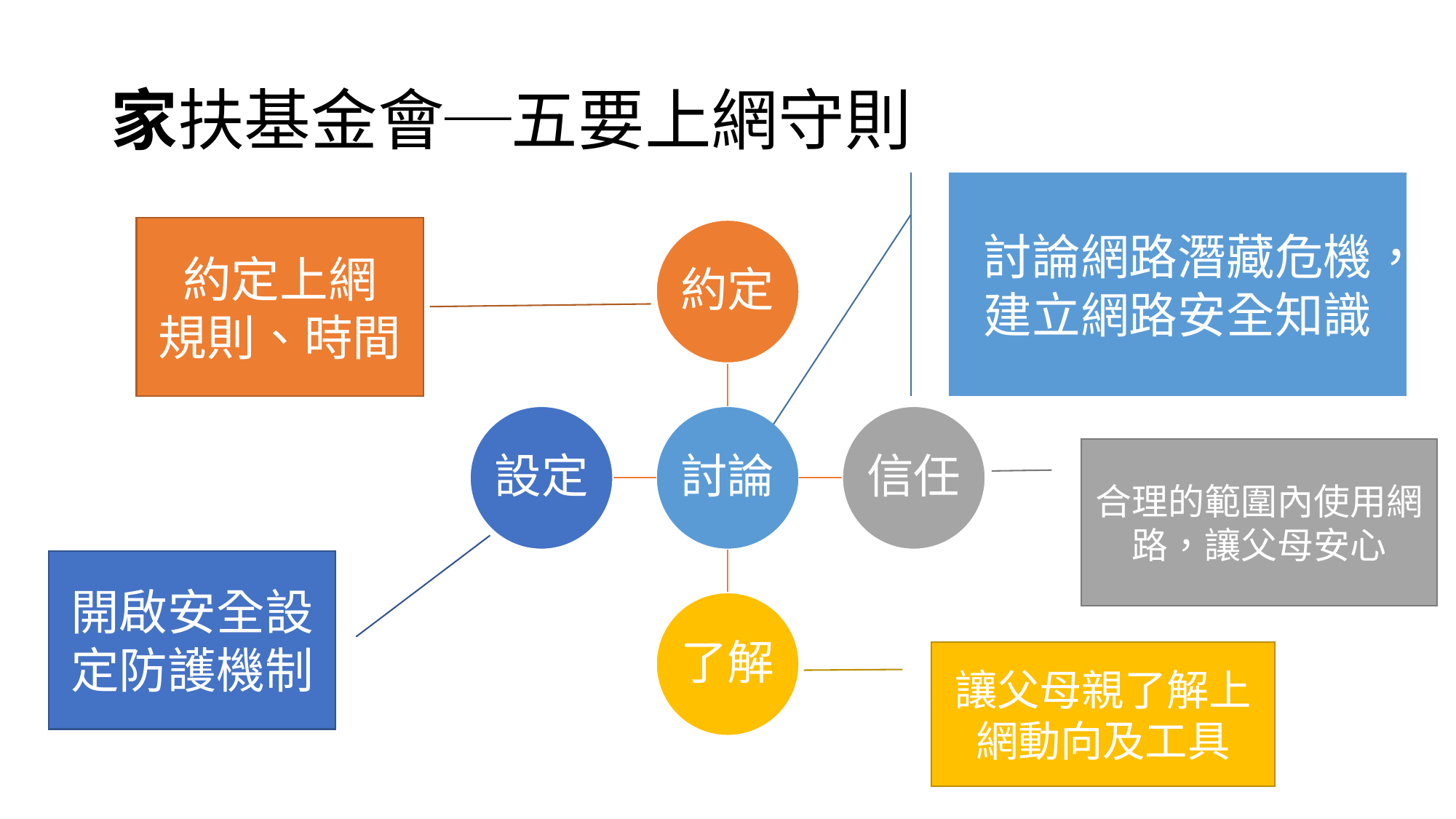

# 家扶基金會─五要上網守則
討論網路潛藏危機，
建立網路安全知識
約定上網
規則、時間
討論

約定

信任

了解

設定
合理的範圍內使用網路，讓父母安心
開啟安全設定防護機制
讓父母親了解上網動向及工具